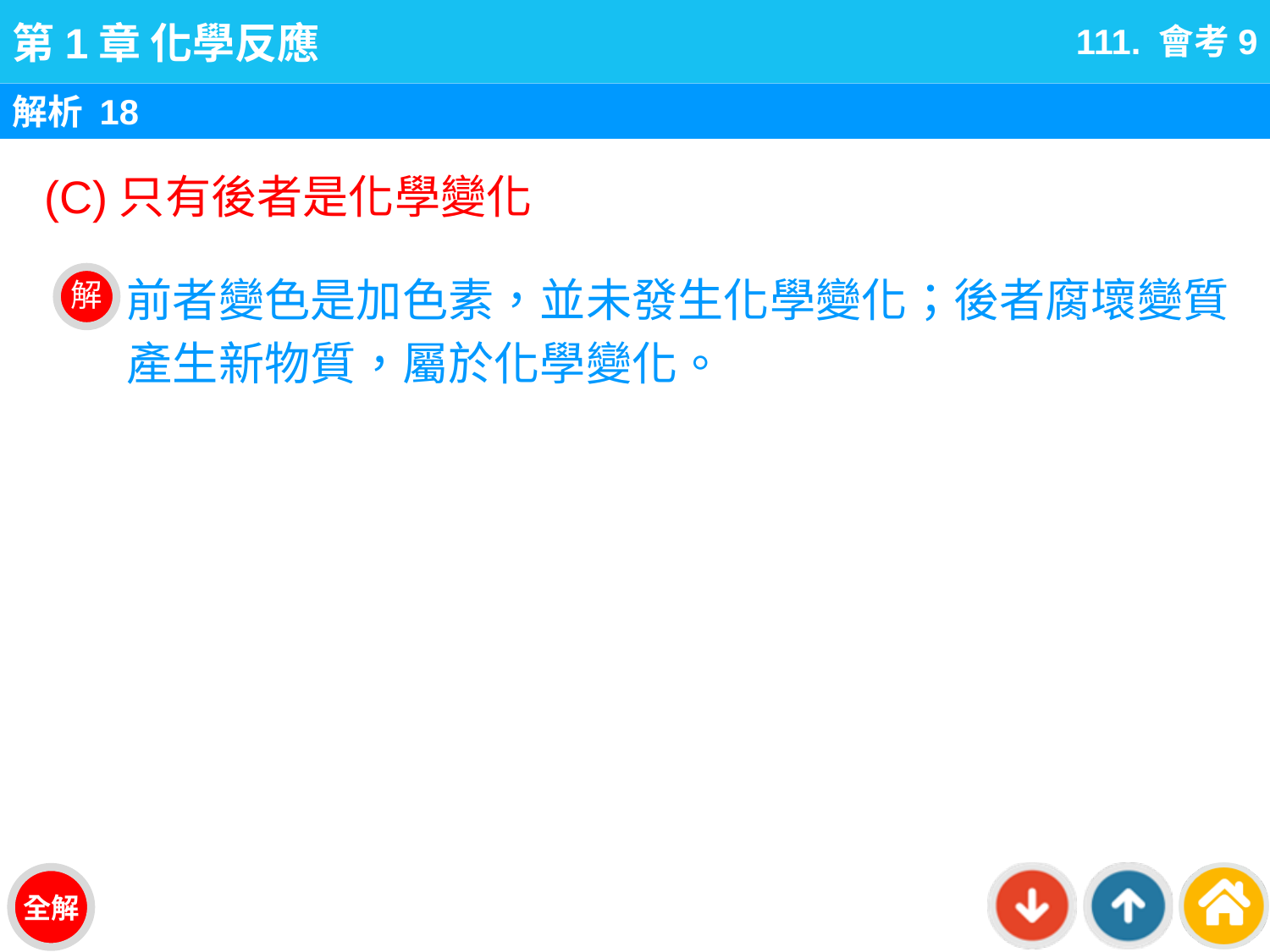

111. 會考9
解析 18
(C)只有後者是化學變化
前者變色是加色素，並未發生化學變化；後者腐壞變質產生新物質，屬於化學變化。
解
全解